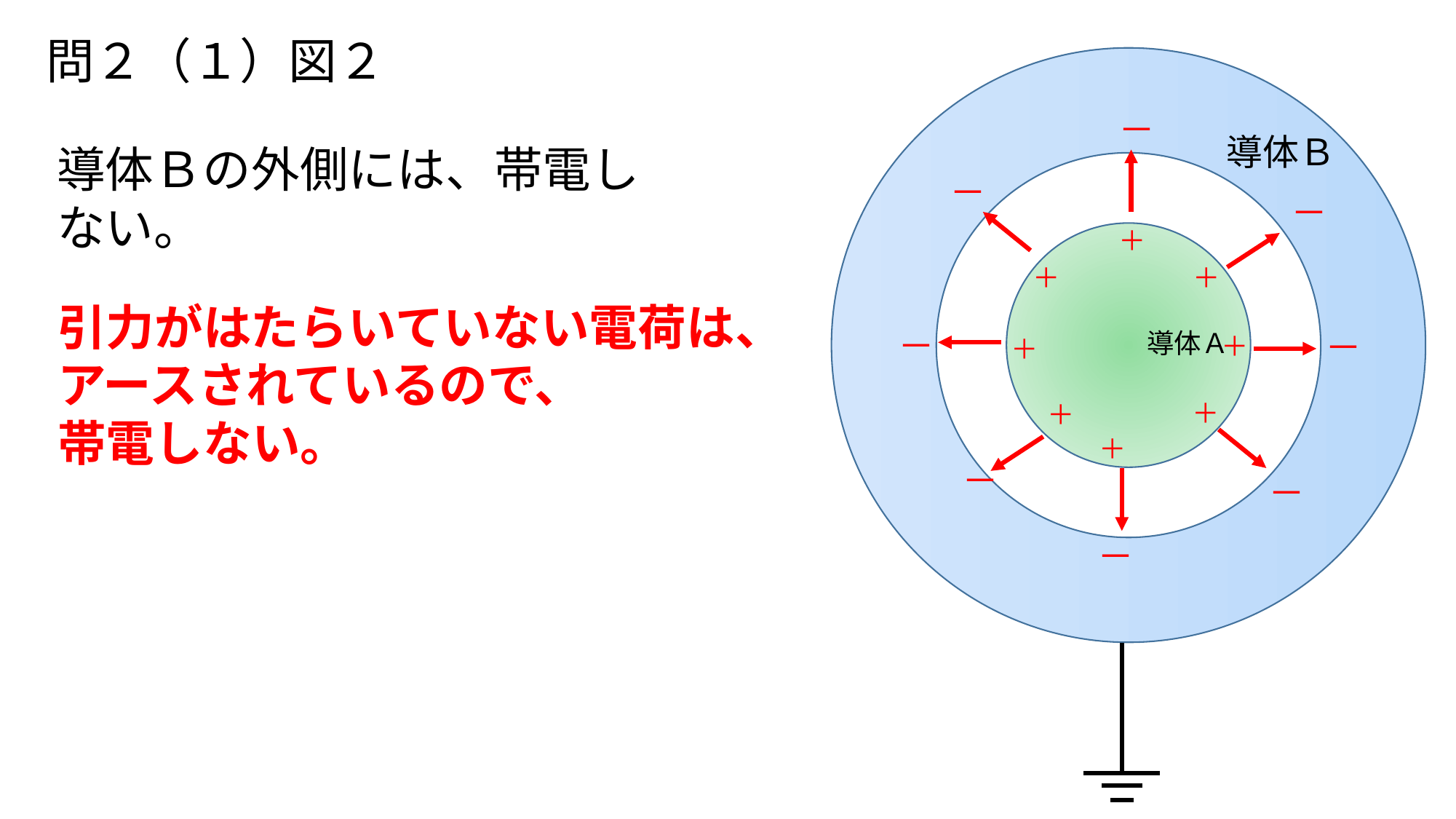

# 問２（１）図２

－
導体Ｂ
導体Ｂの外側には、帯電しない。
－
－
＋
＋
＋
引力がはたらいていない電荷は、アースされているので、
帯電しない。
－
－
導体Ａ
＋
＋
＋
＋

＋
－
－
－